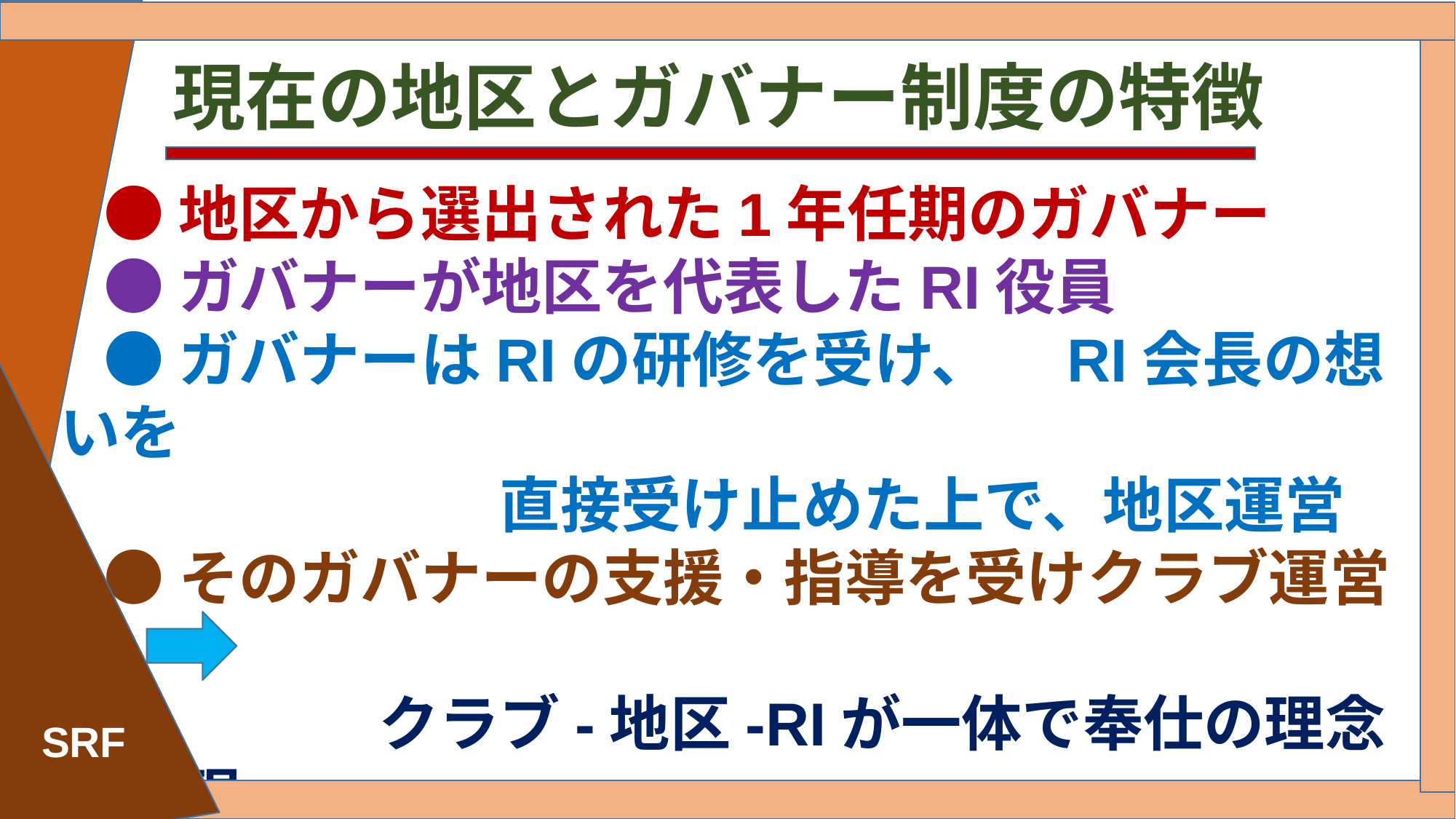

# 現在の地区とガバナー制度の特徴

  ●地区から選出された1年任期のガバナー
  ●ガバナーが地区を代表したRI役員
  ●ガバナーはRIの研修を受け、　RI会長の想いを
　　　　　　　直接受け止めた上で、地区運営
  ●そのガバナーの支援・指導を受けクラブ運営

　　　　　クラブ-地区-RIが一体で奉仕の理念を実現

SRF